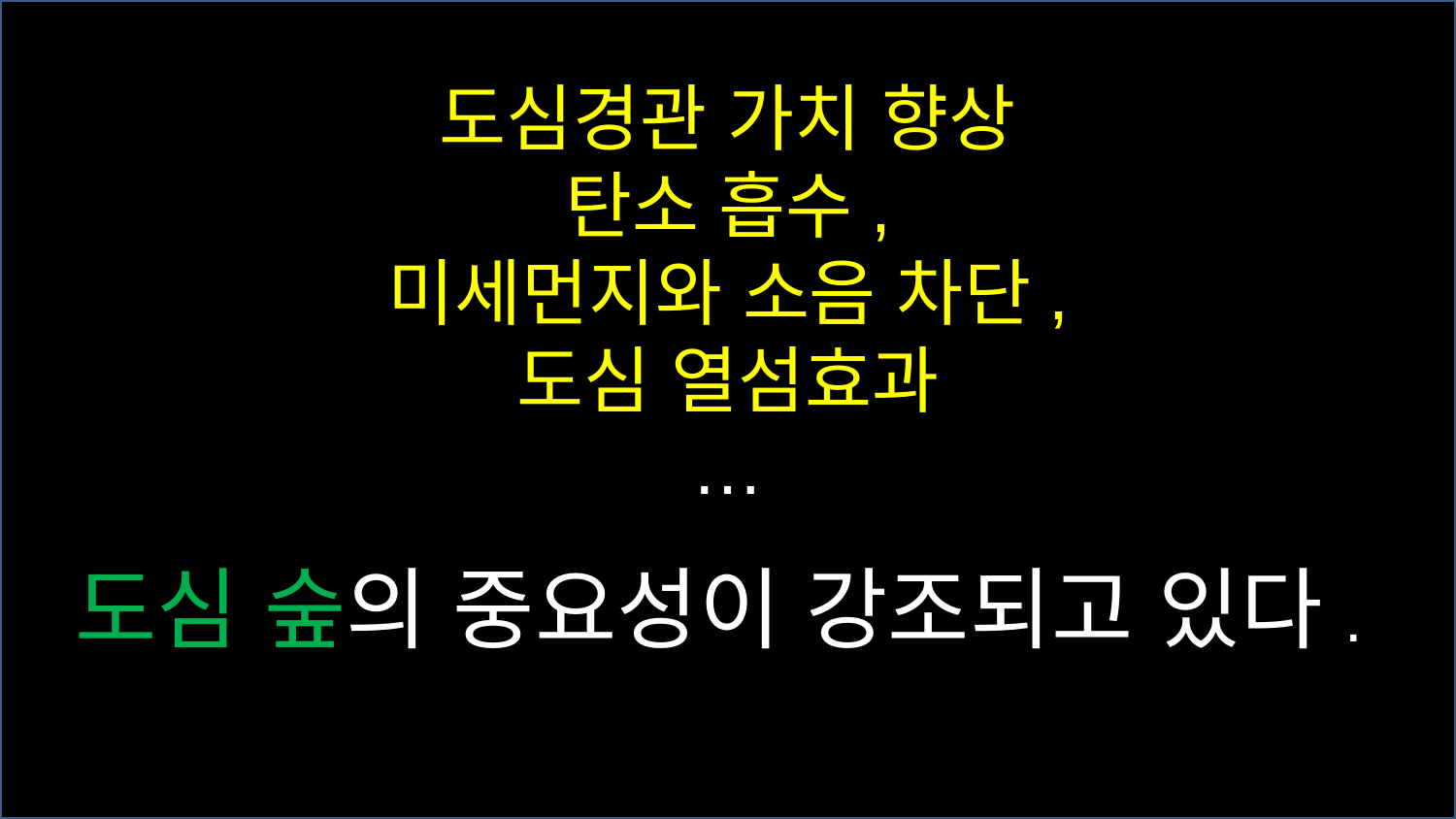

도심경관 가치 향상
탄소 흡수,
미세먼지와 소음 차단,
도심 열섬효과
…

도심 숲의 중요성이 강조되고 있다.

#